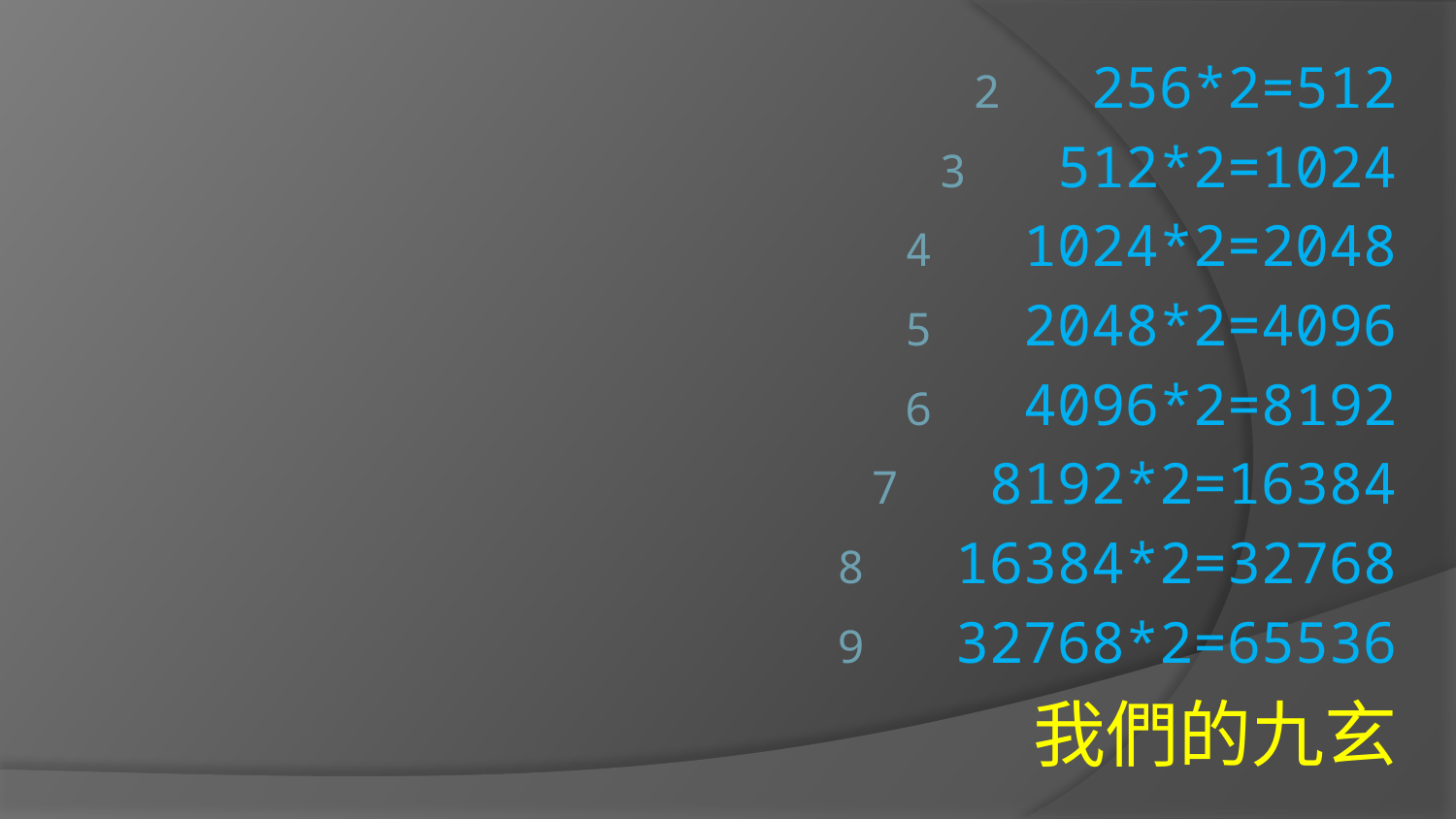

256*2=512
512*2=1024
1024*2=2048
2048*2=4096
4096*2=8192
8192*2=16384
16384*2=32768
32768*2=65536
我們的九玄
#